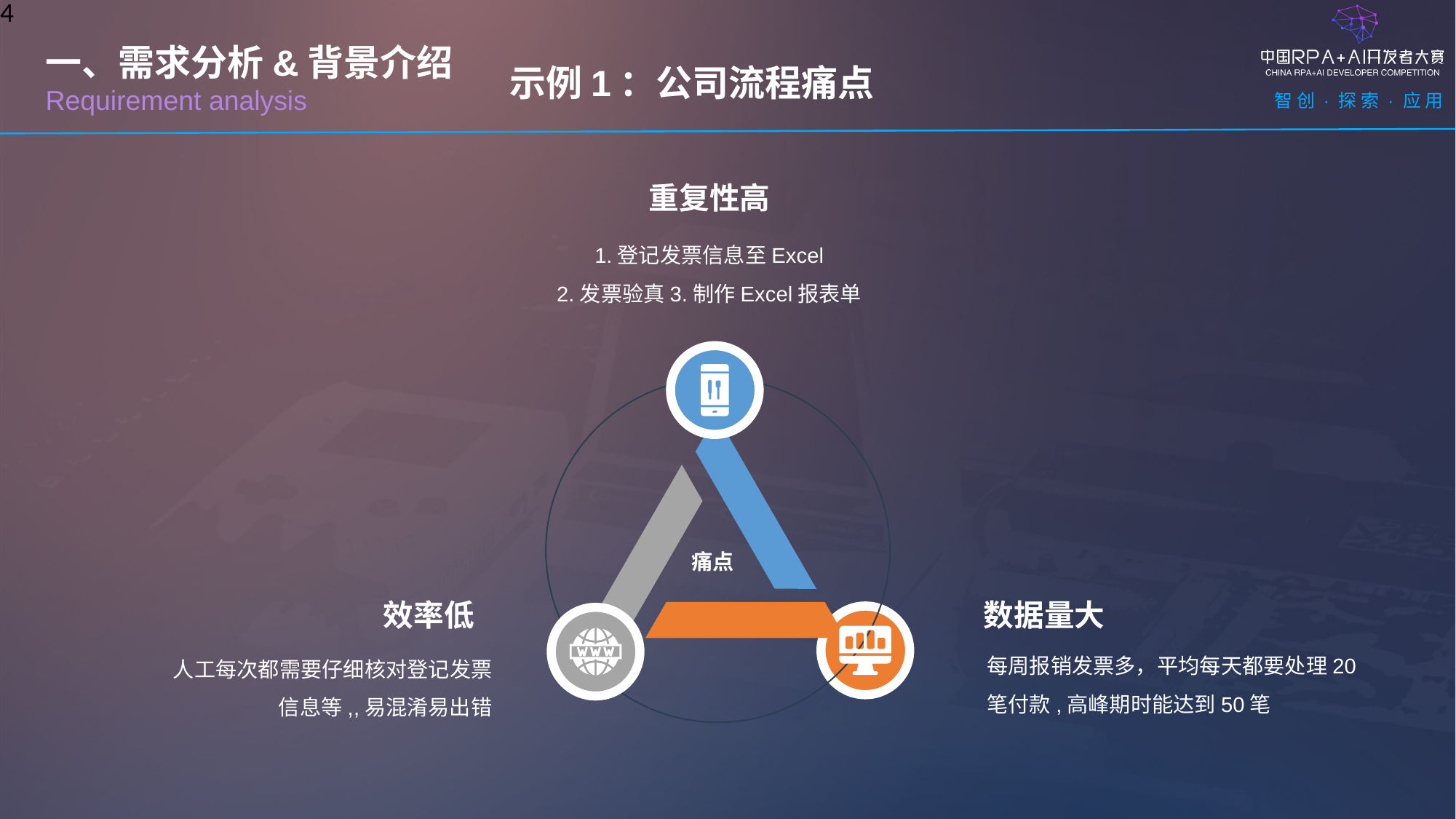

4
示例1：公司流程痛点
一、需求分析&背景介绍
Requirement analysis
重复性高
1.登记发票信息至Excel
2.发票验真3.制作Excel报表单

痛点

效率低
数据量大
每周报销发票多，平均每天都要处理20笔付款,高峰期时能达到50笔
人工每次都需要仔细核对登记发票信息等,,易混淆易出错